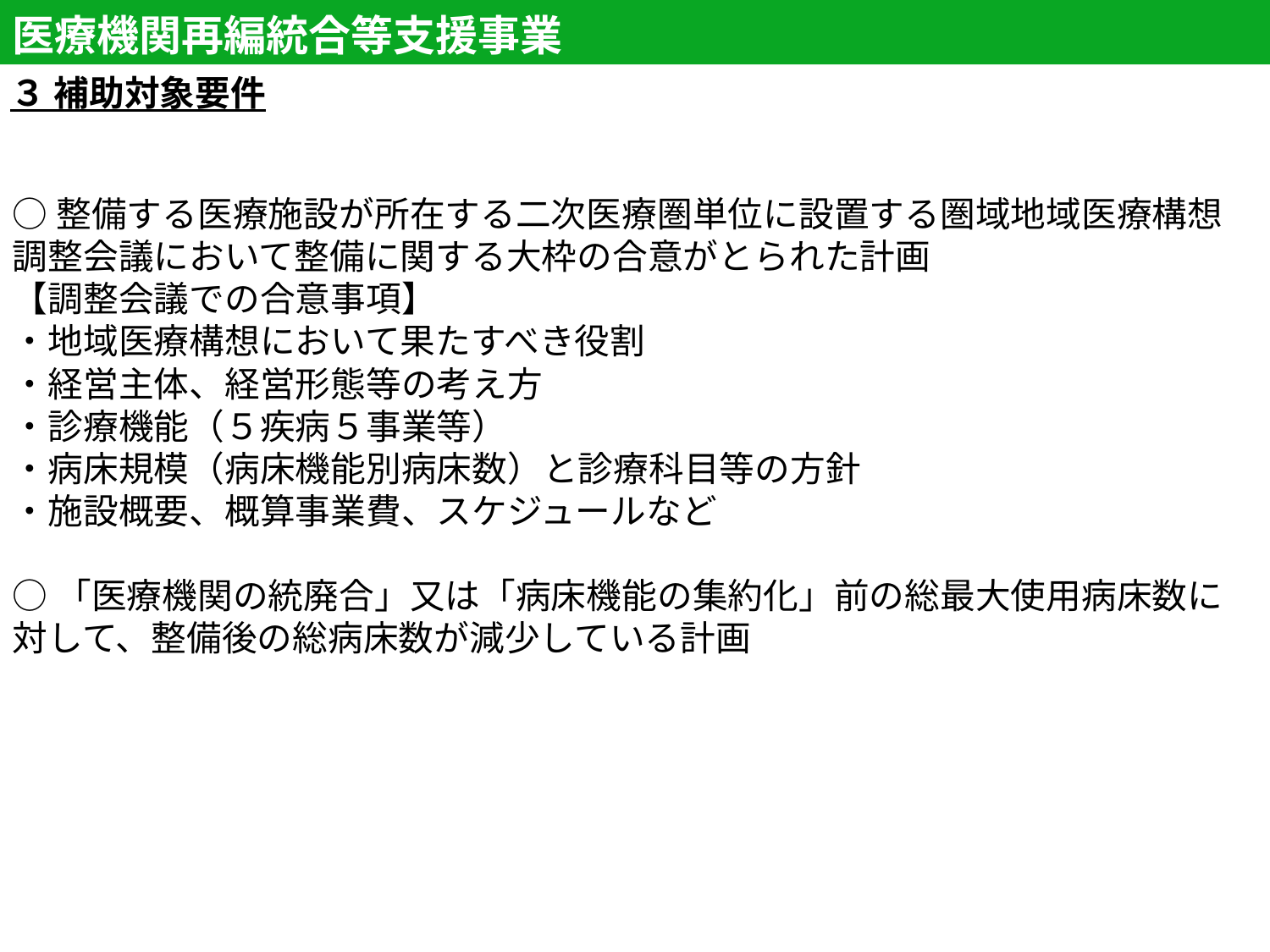

医療機関再編統合等支援事業
３ 補助対象要件
○整備する医療施設が所在する二次医療圏単位に設置する圏域地域医療構想調整会議において整備に関する大枠の合意がとられた計画
【調整会議での合意事項】
・地域医療構想において果たすべき役割
・経営主体、経営形態等の考え方
・診療機能（５疾病５事業等）
・病床規模（病床機能別病床数）と診療科目等の方針
・施設概要、概算事業費、スケジュールなど

○「医療機関の統廃合」又は「病床機能の集約化」前の総最大使用病床数に対して、整備後の総病床数が減少している計画